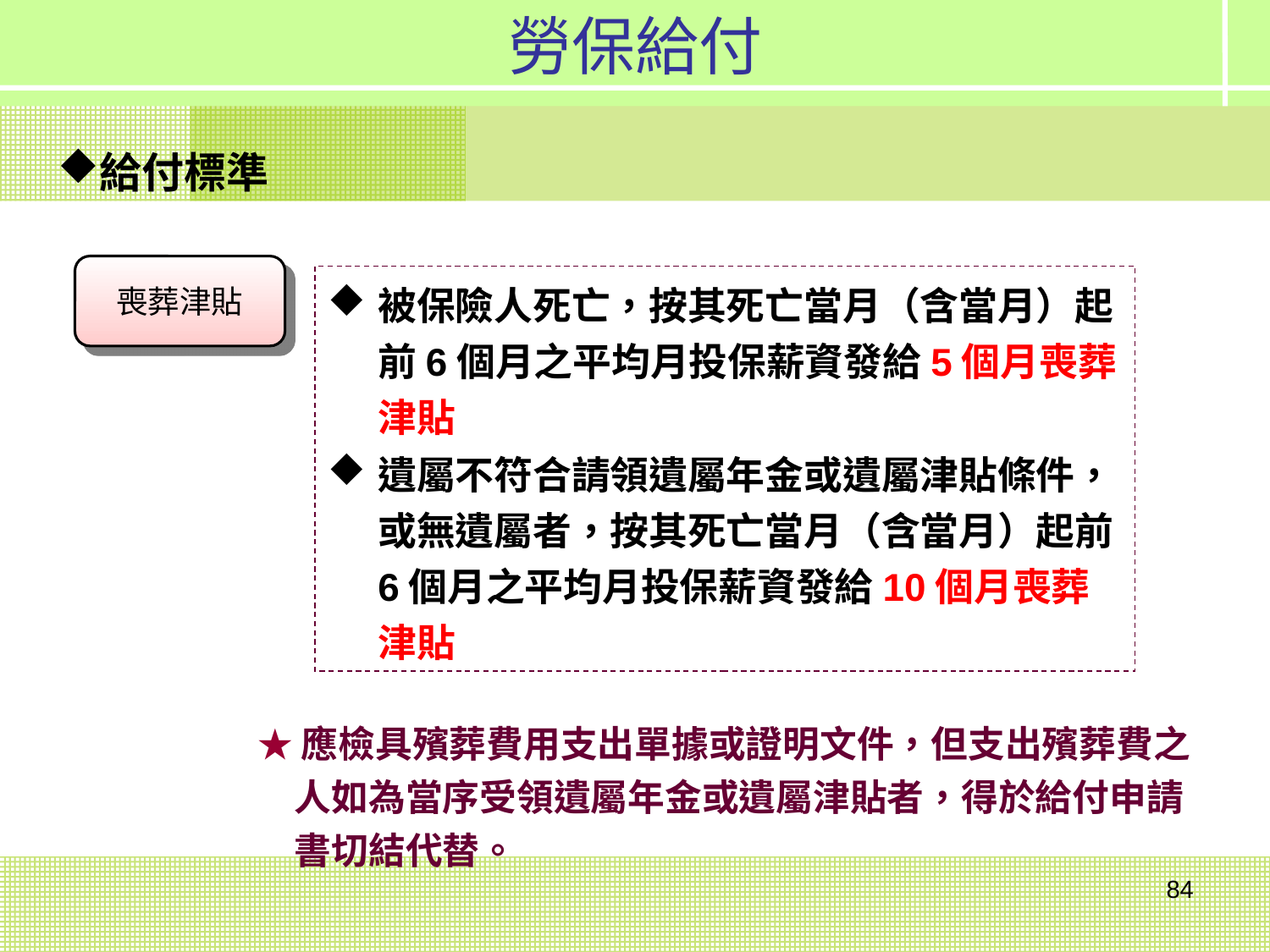

勞保給付

給付標準
喪葬津貼
被保險人死亡，按其死亡當月（含當月）起 前6個月之平均月投保薪資發給5個月喪葬津貼
遺屬不符合請領遺屬年金或遺屬津貼條件，或無遺屬者，按其死亡當月（含當月）起前6個月之平均月投保薪資發給10個月喪葬津貼
★應檢具殯葬費用支出單據或證明文件，但支出殯葬費之人如為當序受領遺屬年金或遺屬津貼者，得於給付申請書切結代替。
84